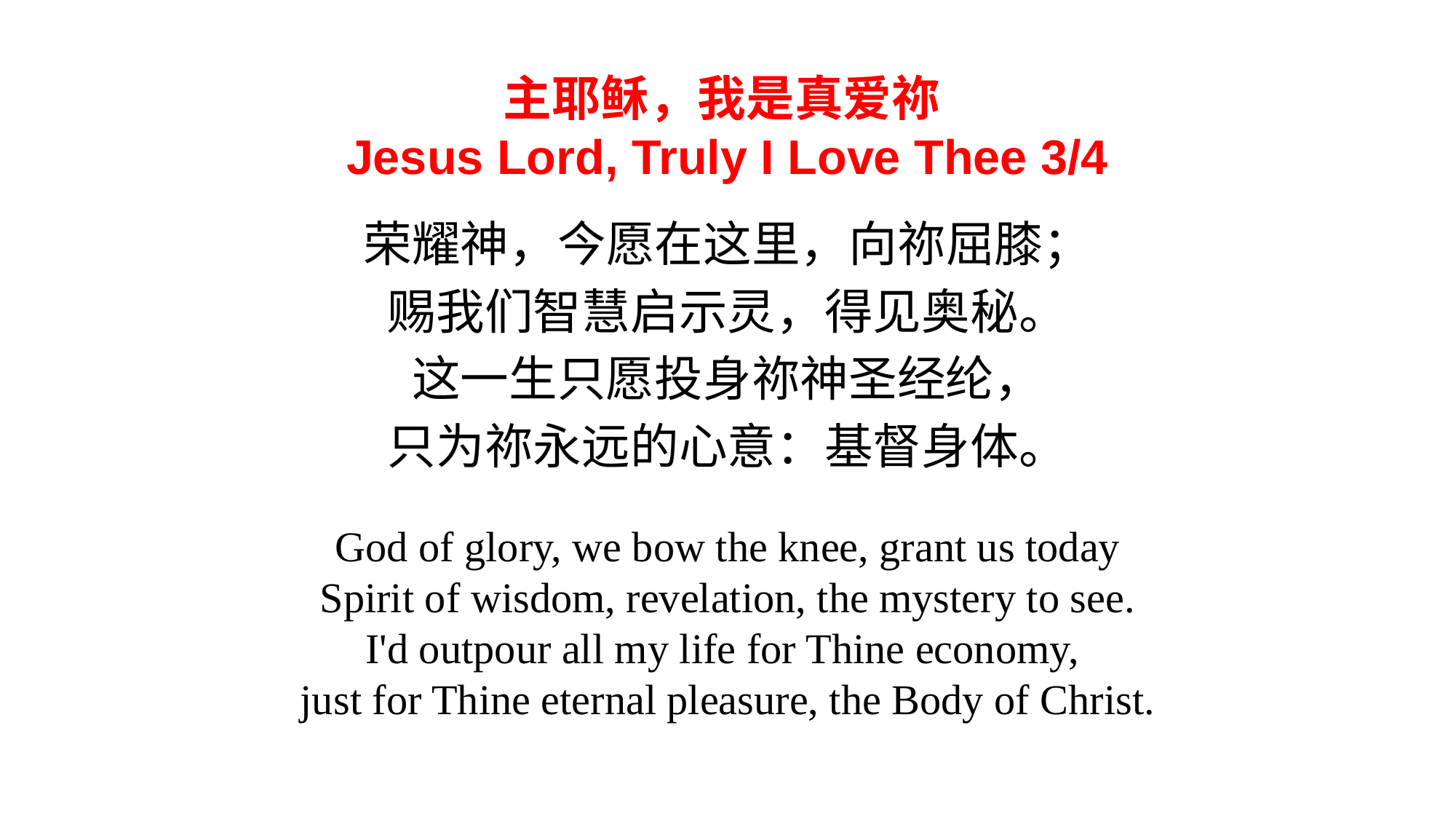

主耶稣，我是真爱祢
Jesus Lord, Truly I Love Thee 3/4
荣耀神，今愿在这里，向祢屈膝；
赐我们智慧启示灵，得见奥秘。
这一生只愿投身祢神圣经纶，
只为祢永远的心意：基督身体。

God of glory, we bow the knee, grant us today
Spirit of wisdom, revelation, the mystery to see.
I'd outpour all my life for Thine economy,
just for Thine eternal pleasure, the Body of Christ.